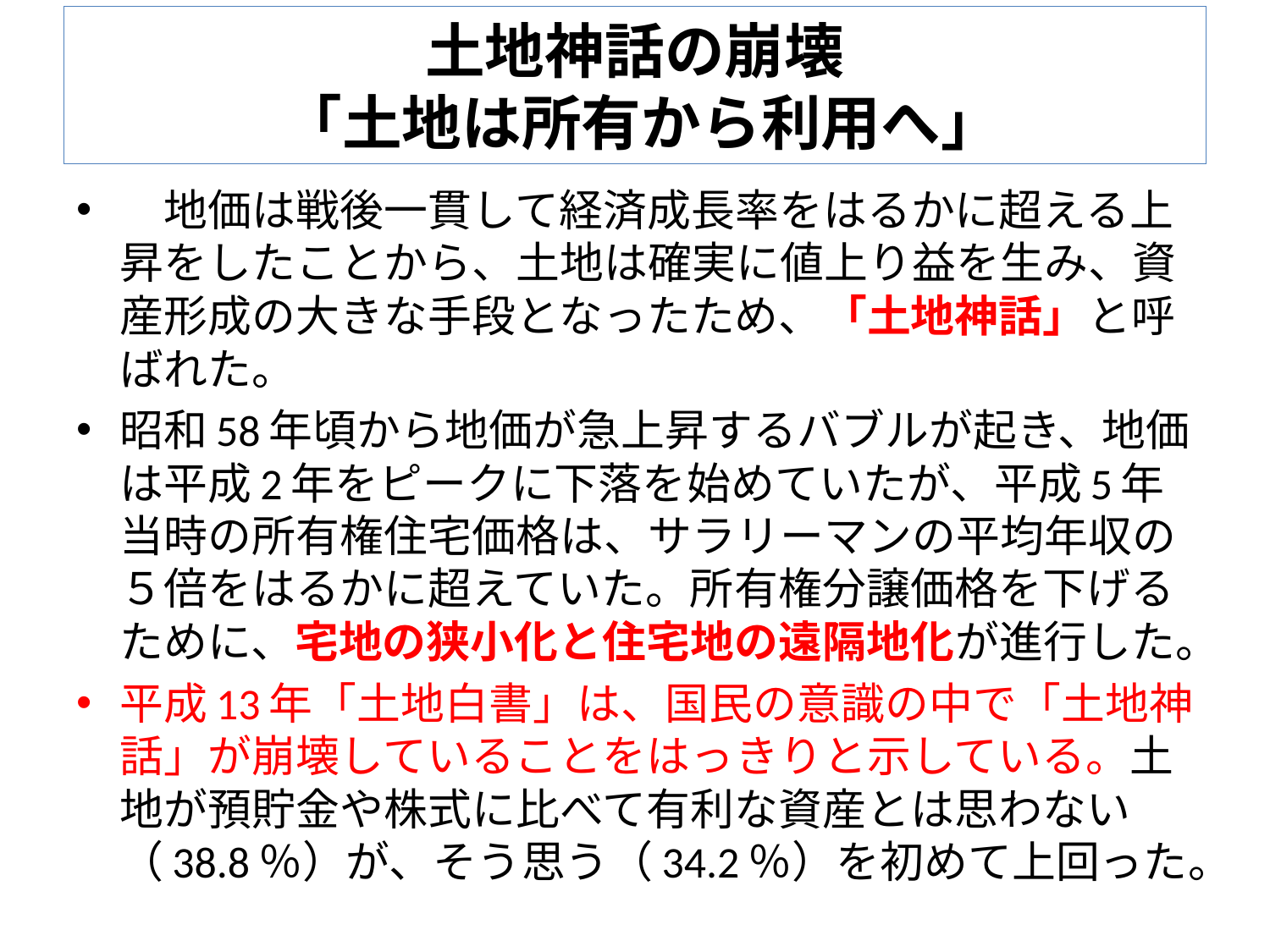

# 土地神話の崩壊 「土地は所有から利用へ」
　地価は戦後一貫して経済成長率をはるかに超える上昇をしたことから、土地は確実に値上り益を生み、資産形成の大きな手段となったため、「土地神話」と呼ばれた。
昭和58年頃から地価が急上昇するバブルが起き、地価は平成2年をピークに下落を始めていたが、平成5年当時の所有権住宅価格は、サラリーマンの平均年収の５倍をはるかに超えていた。所有権分譲価格を下げるために、宅地の狭小化と住宅地の遠隔地化が進行した。
平成13年「土地白書」は、国民の意識の中で「土地神話」が崩壊していることをはっきりと示している。土地が預貯金や株式に比べて有利な資産とは思わない（38.8％）が、そう思う（34.2％）を初めて上回った。